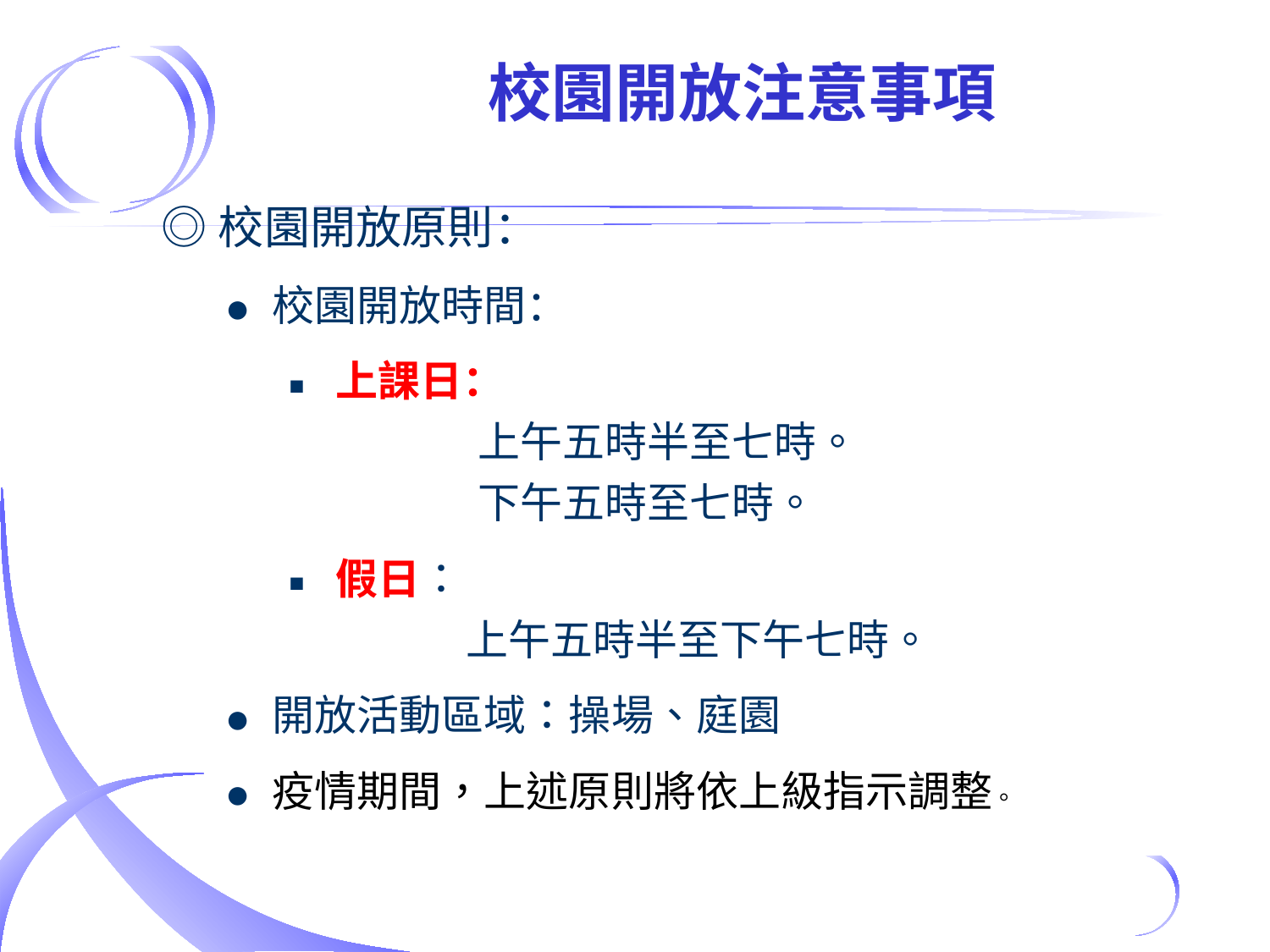

校園開放注意事項
◎校園開放原則：
校園開放時間：
上課日：
            上午五時半至七時。
            下午五時至七時。
假日：
           上午五時半至下午七時。
開放活動區域：操場、庭園
疫情期間，上述原則將依上級指示調整。